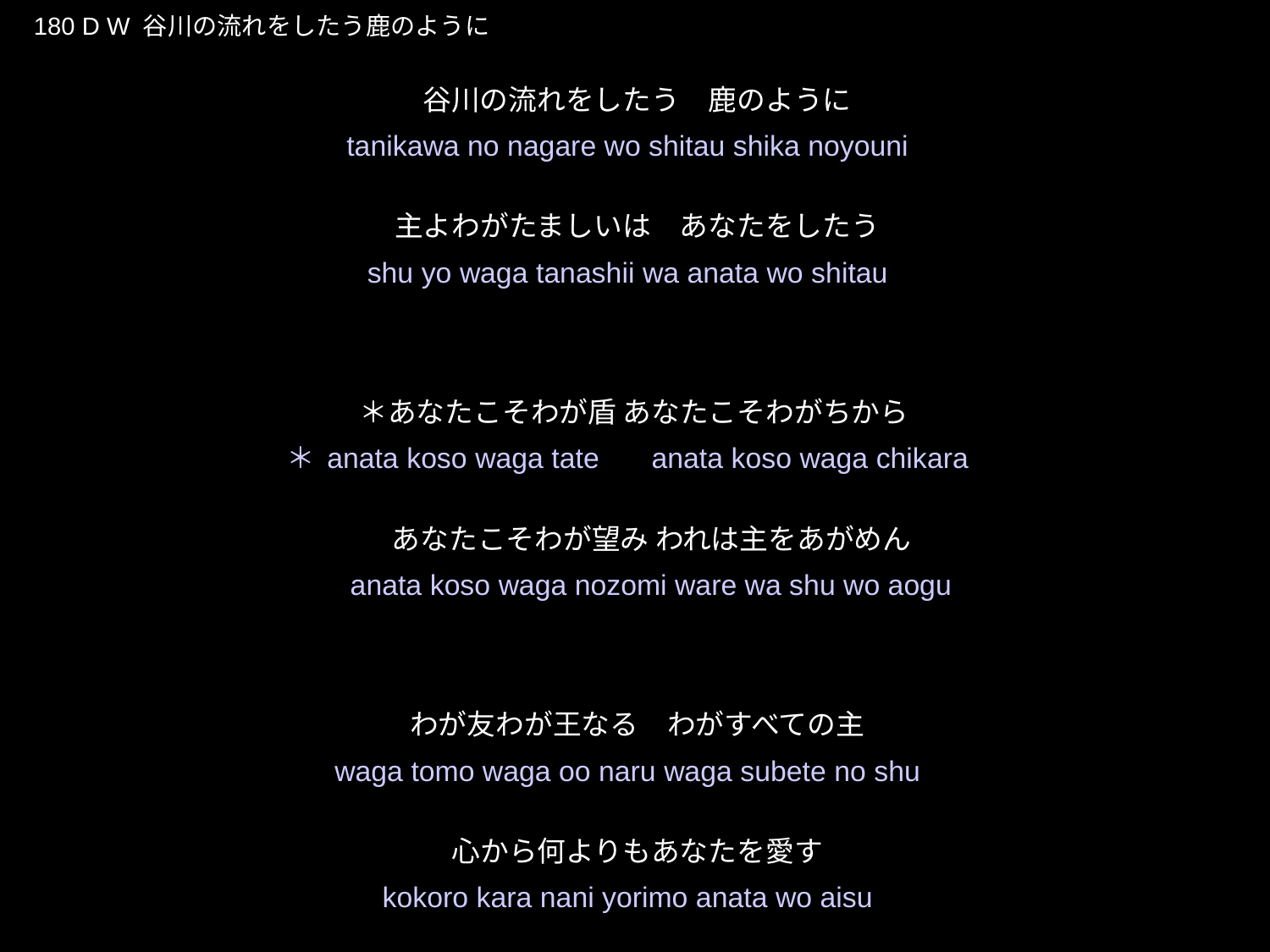

たにがわのながれをしたうしかのように
★W
180 D W 谷川の流れをしたう鹿のように
谷川の流れをしたう　鹿のように
主よわがたましいは　あなたをしたう
＊あなたこそわが盾 あなたこそわがちから
　あなたこそわが望み われは主をあがめん
わが友わが王なる　わがすべての主
心から何よりもあなたを愛す
★４
tanikawa no nagare wo shitau shika noyouni
shu yo waga tanashii wa anata wo shitau
＊anata koso waga tate　anata koso waga chikara
　 anata koso waga nozomi ware wa shu wo aogu
waga tomo waga oo naru waga subete no shu
kokoro kara nani yorimo anata wo aisu